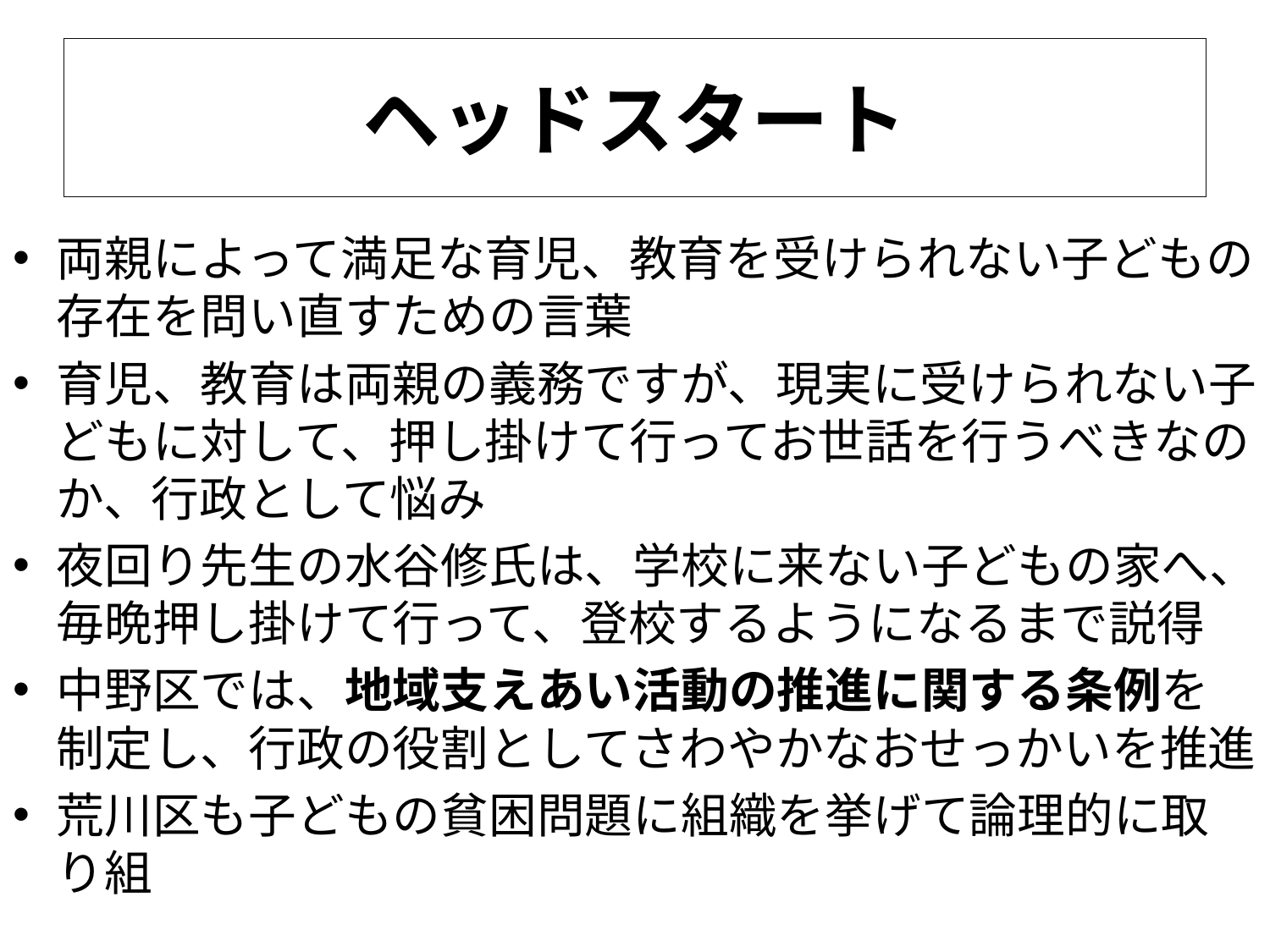

# ヘッドスタート
両親によって満足な育児、教育を受けられない子どもの存在を問い直すための言葉
育児、教育は両親の義務ですが、現実に受けられない子どもに対して、押し掛けて行ってお世話を行うべきなのか、行政として悩み
夜回り先生の水谷修氏は、学校に来ない子どもの家へ、毎晩押し掛けて行って、登校するようになるまで説得
中野区では、地域支えあい活動の推進に関する条例を制定し、行政の役割としてさわやかなおせっかいを推進
荒川区も子どもの貧困問題に組織を挙げて論理的に取り組